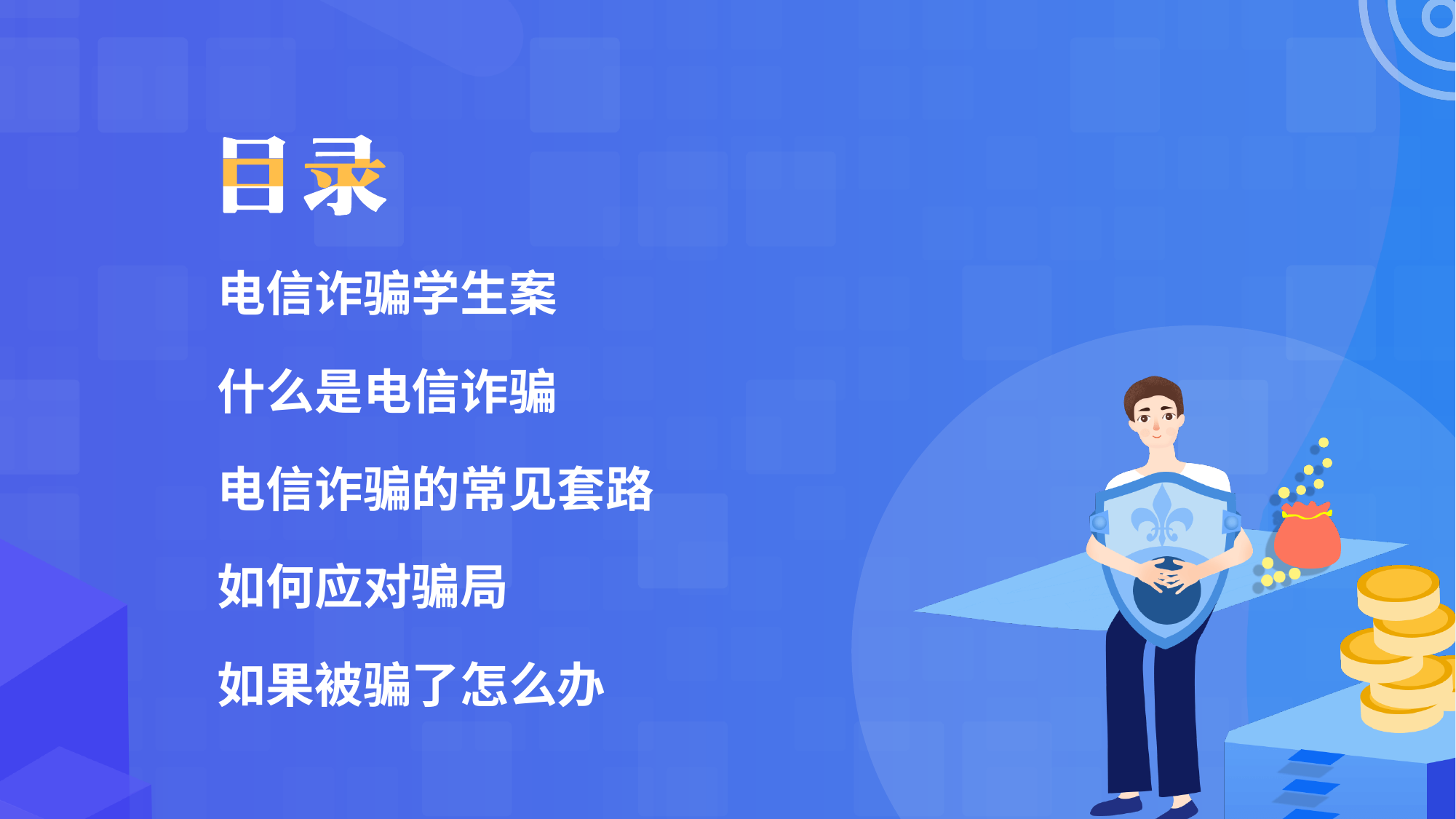

电信诈骗学生案
什么是电信诈骗
电信诈骗的常见套路
如何应对骗局
如果被骗了怎么办